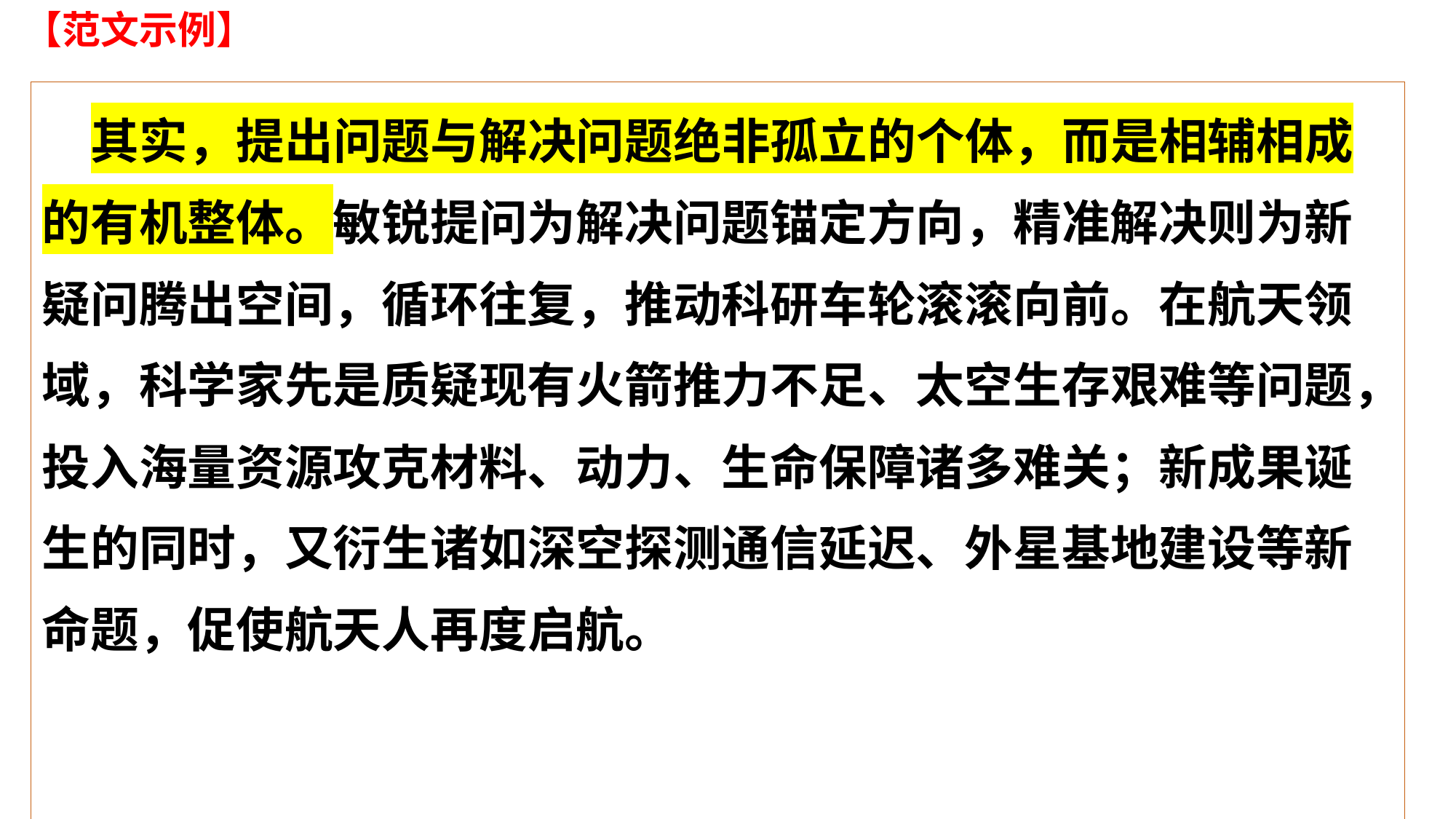

【范文示例】
    其实，提出问题与解决问题绝非孤立的个体，而是相辅相成的有机整体。敏锐提问为解决问题锚定方向，精准解决则为新疑问腾出空间，循环往复，推动科研车轮滚滚向前。在航天领域，科学家先是质疑现有火箭推力不足、太空生存艰难等问题，投入海量资源攻克材料、动力、生命保障诸多难关；新成果诞生的同时，又衍生诸如深空探测通信延迟、外星基地建设等新命题，促使航天人再度启航。